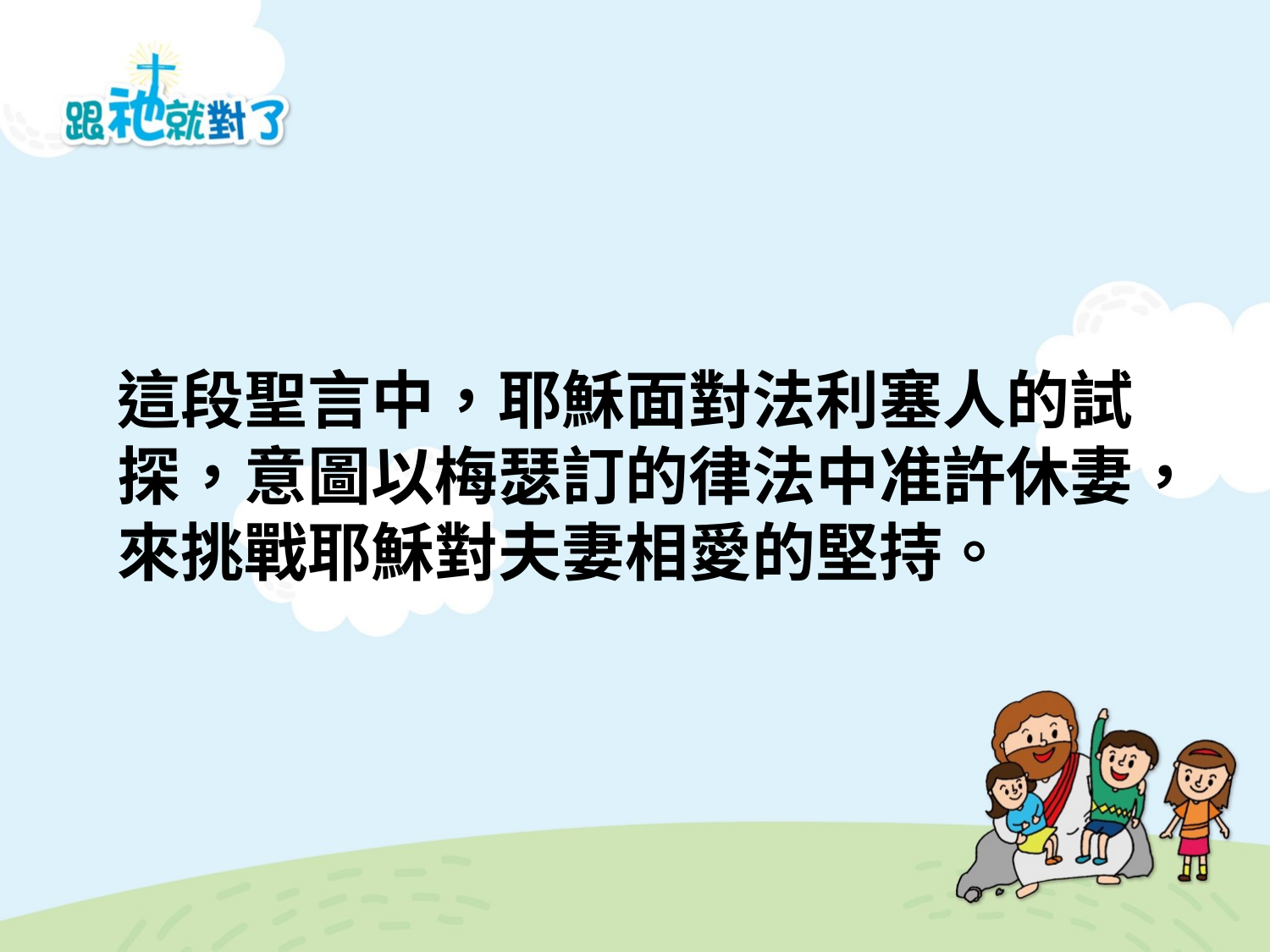

這段聖言中，耶穌面對法利塞人的試探，意圖以梅瑟訂的律法中准許休妻，來挑戰耶穌對夫妻相愛的堅持。